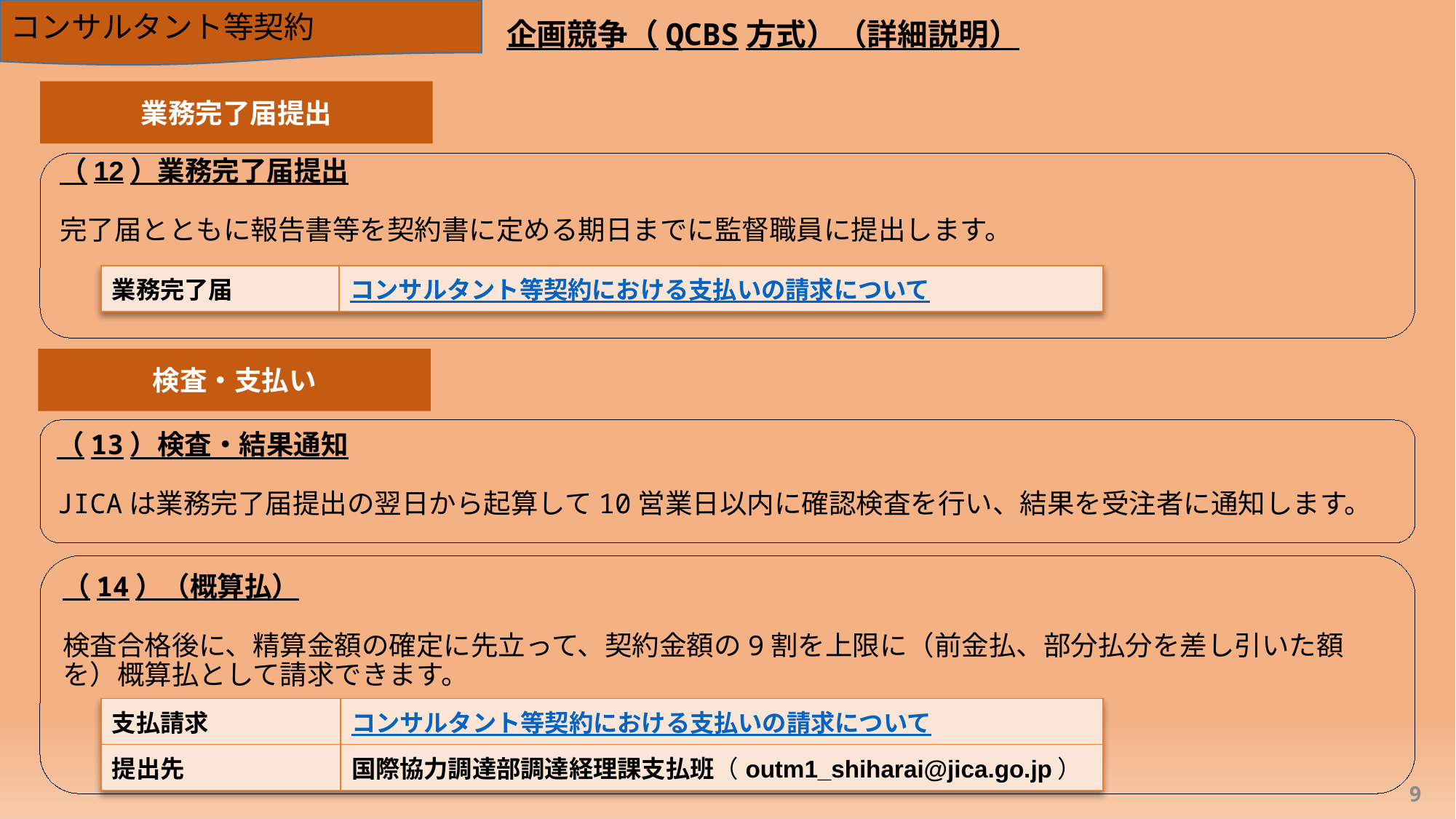

コンサルタント等契約
企画競争（QCBS方式）（詳細説明）
業務完了届提出
（12）業務完了届提出
完了届とともに報告書等を契約書に定める期日までに監督職員に提出します。

| 業務完了届 | コンサルタント等契約における支払いの請求について |
| --- | --- |
検査・支払い
（13）検査・結果通知
JICAは業務完了届提出の翌日から起算して10営業日以内に確認検査を行い、結果を受注者に通知します。

（14）（概算払）
検査合格後に、精算金額の確定に先立って、契約金額の9割を上限に（前金払、部分払分を差し引いた額を）概算払として請求できます。

| 支払請求 | コンサルタント等契約における支払いの請求について |
| --- | --- |
| 提出先 | 国際協力調達部調達経理課支払班（outm1\_shiharai@jica.go.jp） |
9